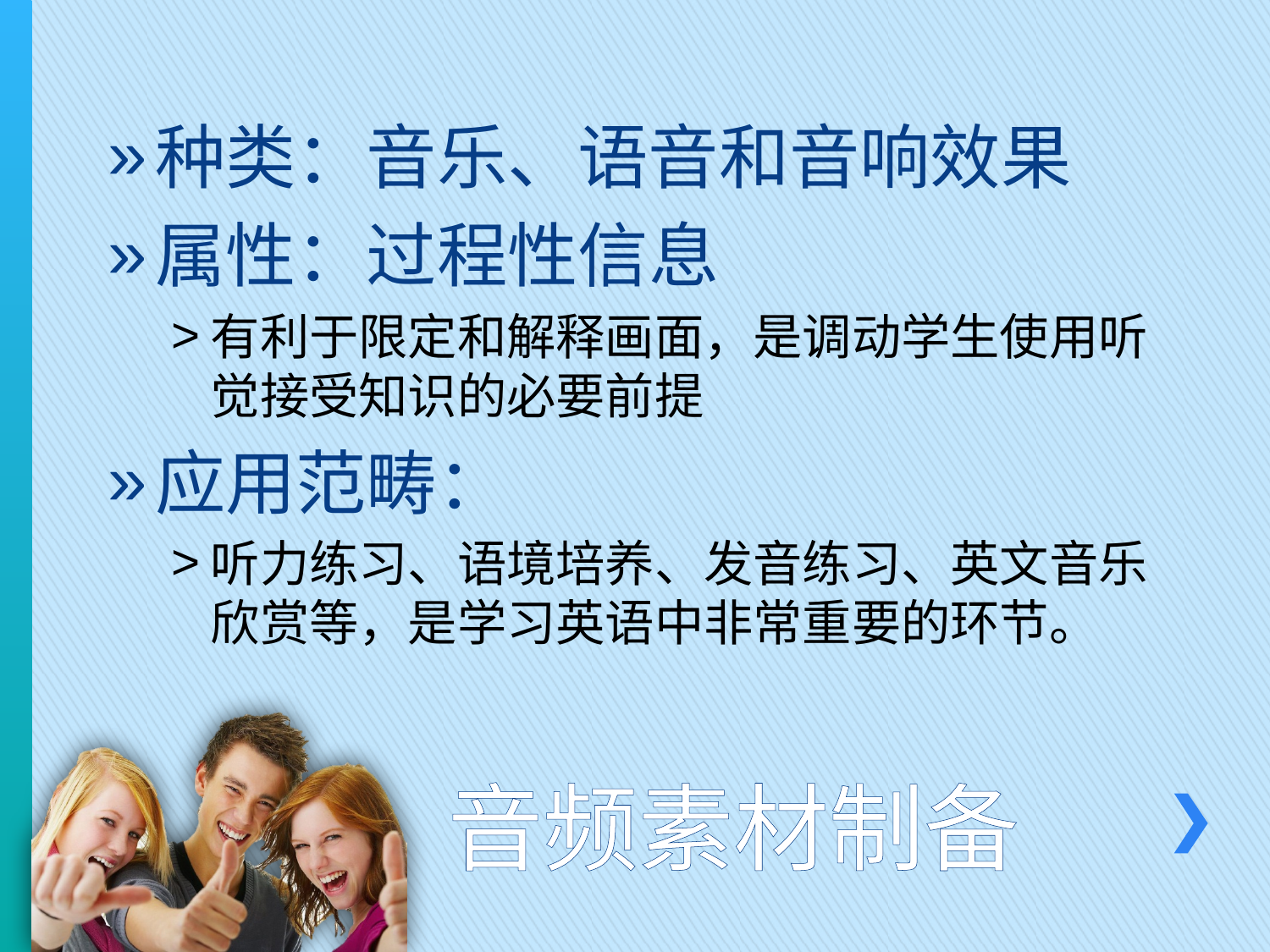

种类：音乐、语音和音响效果
属性：过程性信息
有利于限定和解释画面，是调动学生使用听觉接受知识的必要前提
应用范畴：
听力练习、语境培养、发音练习、英文音乐欣赏等，是学习英语中非常重要的环节。
# 音频素材制备